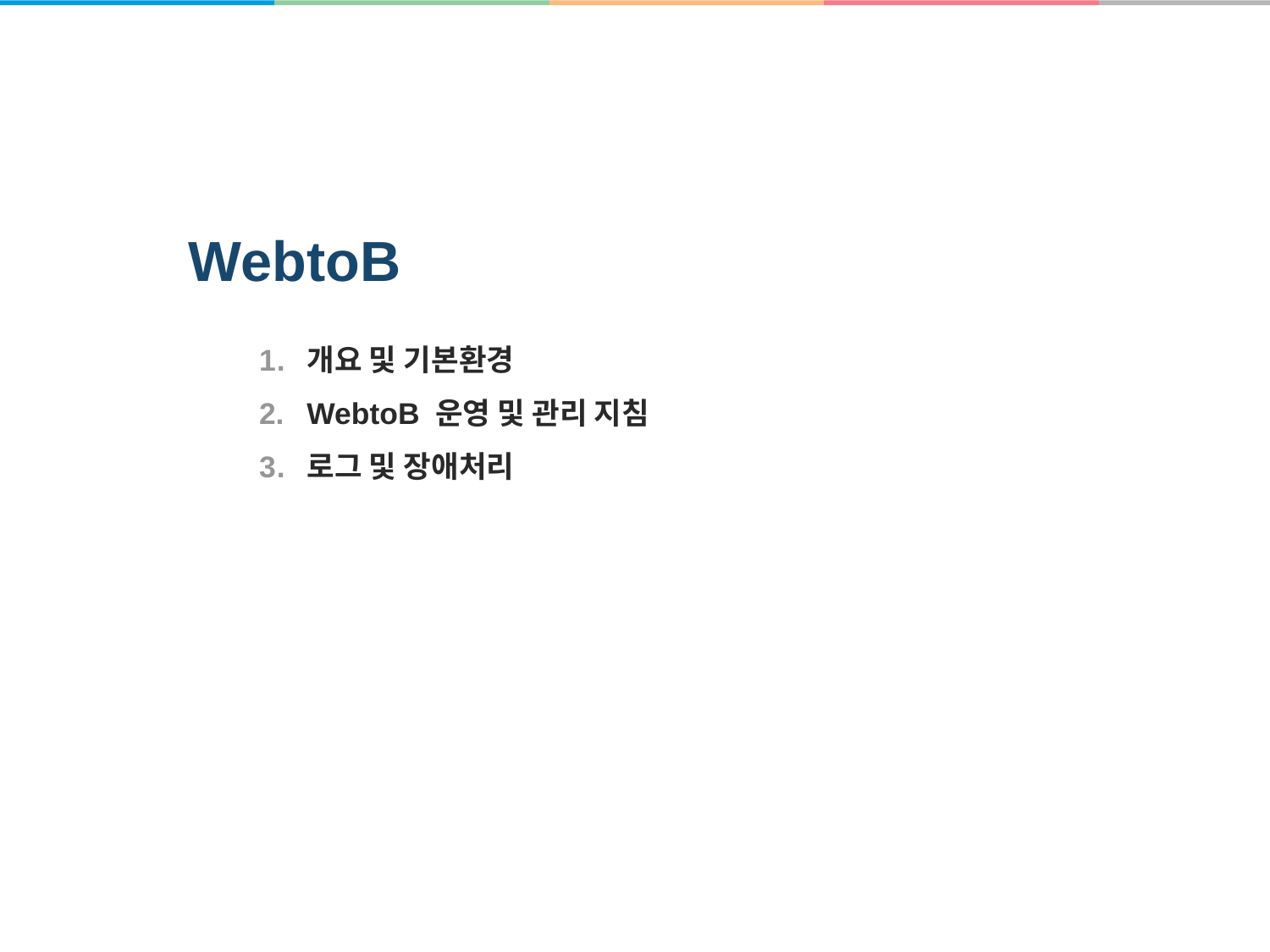

# Ⅱ    WebtoB
개요 및 기본환경
WebtoB 운영 및 관리 지침
로그 및 장애처리